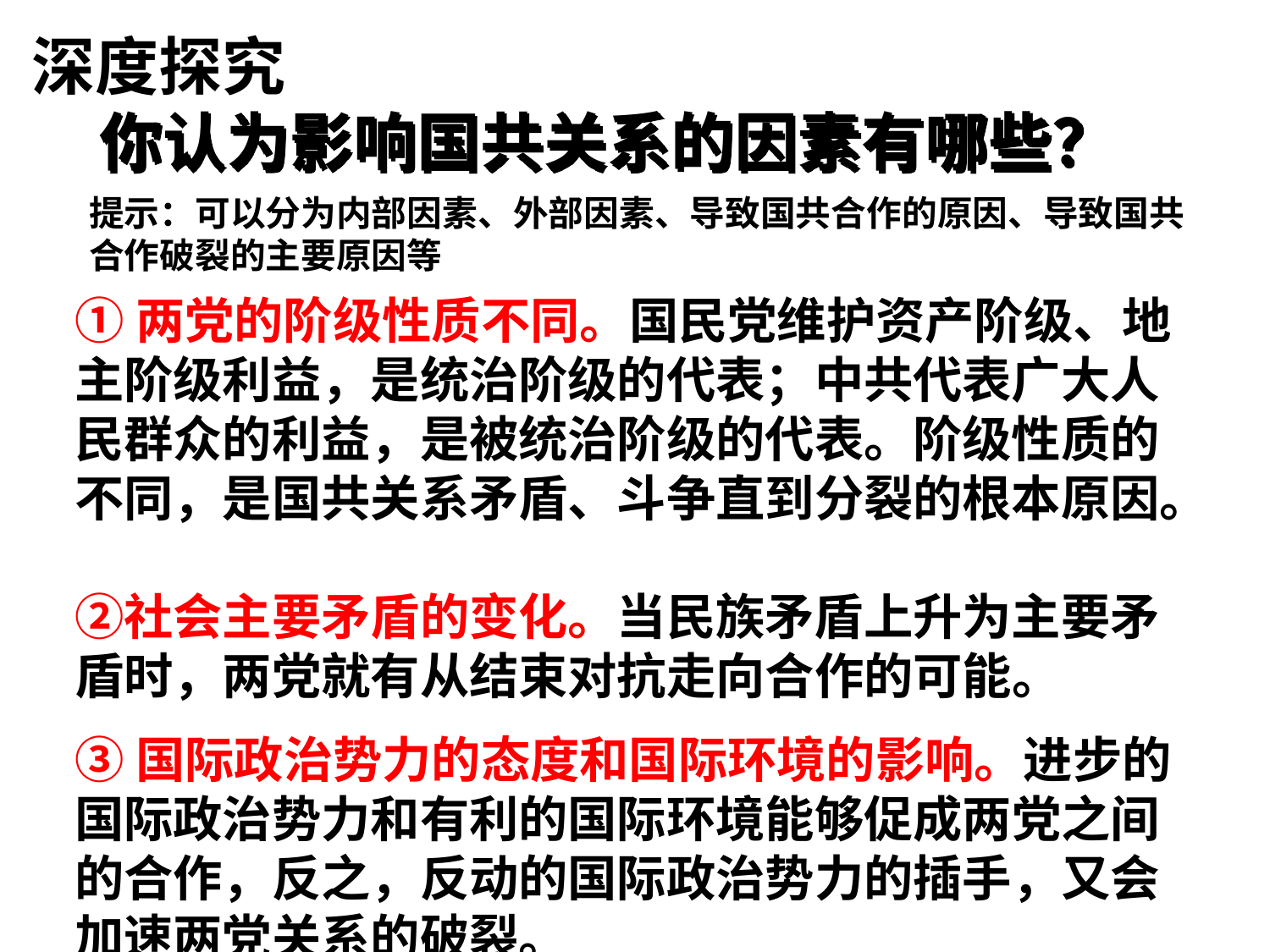

深度探究
你认为影响国共关系的因素有哪些？
提示：可以分为内部因素、外部因素、导致国共合作的原因、导致国共合作破裂的主要原因等
①两党的阶级性质不同。国民党维护资产阶级、地主阶级利益，是统治阶级的代表；中共代表广大人民群众的利益，是被统治阶级的代表。阶级性质的不同，是国共关系矛盾、斗争直到分裂的根本原因。
②社会主要矛盾的变化。当民族矛盾上升为主要矛盾时，两党就有从结束对抗走向合作的可能。
③国际政治势力的态度和国际环境的影响。进步的国际政治势力和有利的国际环境能够促成两党之间的合作，反之，反动的国际政治势力的插手，又会加速两党关系的破裂。